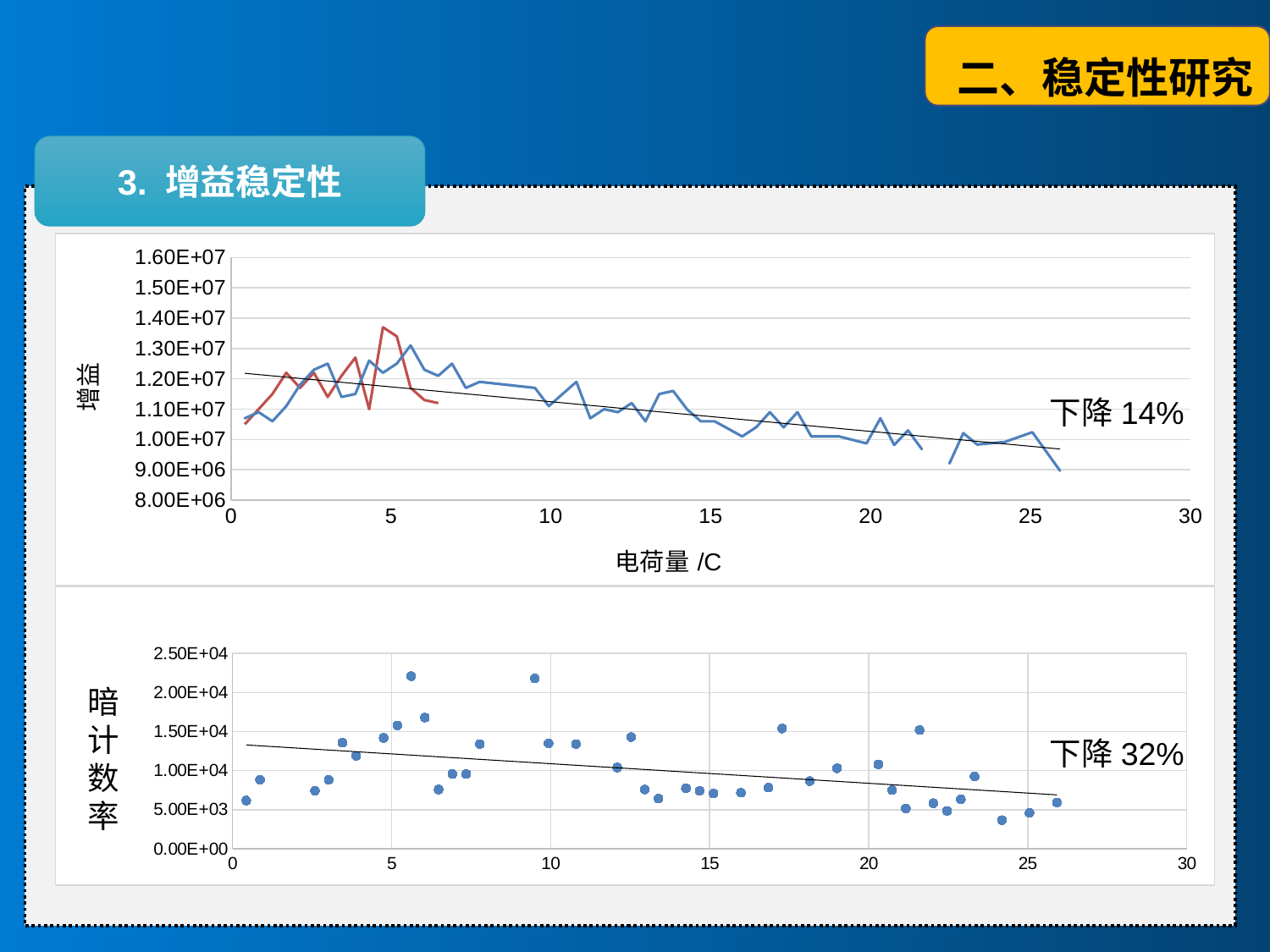

二、稳定性研究
3. 增益稳定性

### Chart

| Category | 样管1 | 样管2 |
|---|---|---|
下降14%

### Chart

| Category | 暗计数 |
|---|---|
暗计数率
下降32%